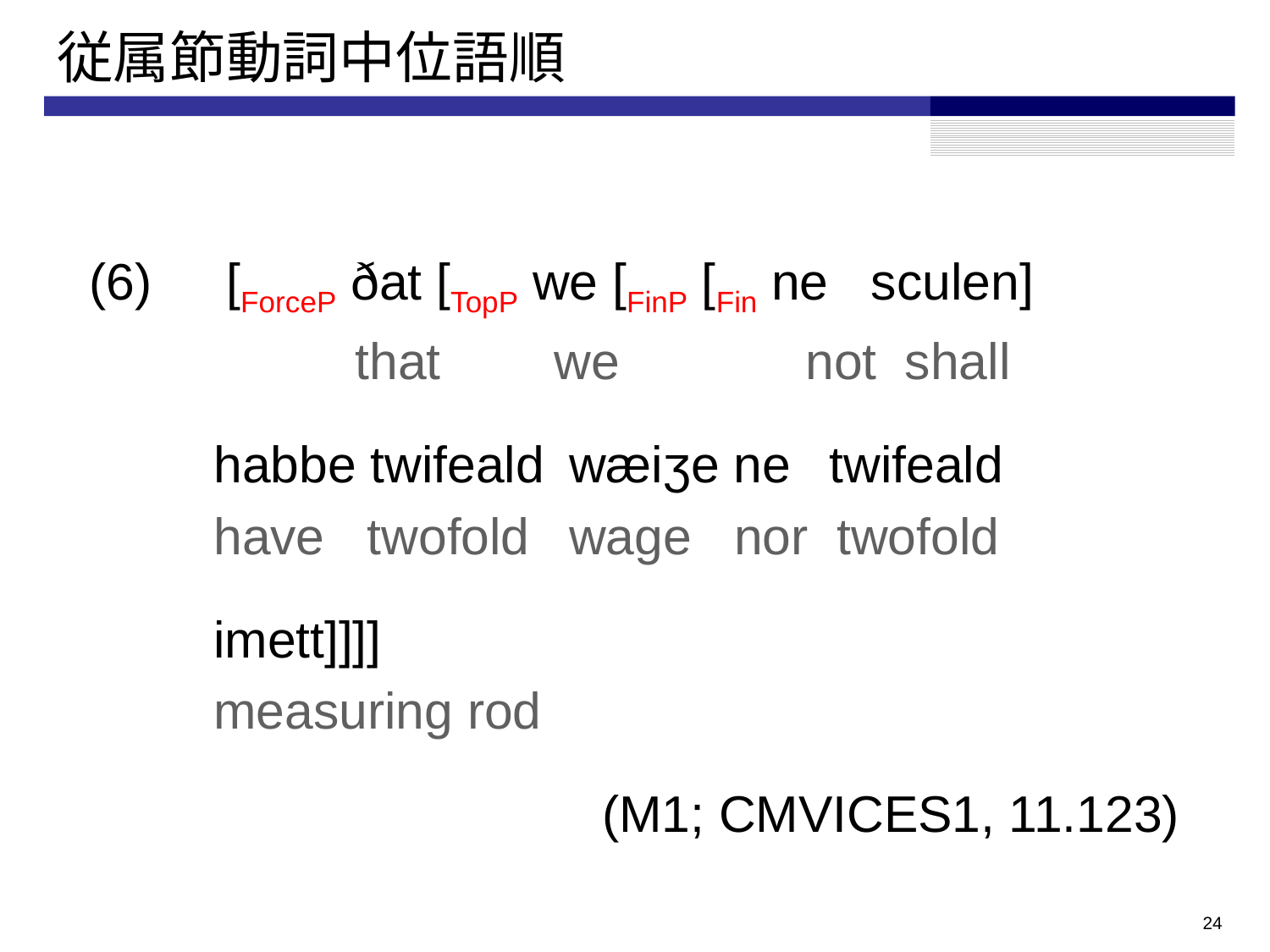

# 従属節動詞中位語順

(6)	 [ForceP ðat [TopP we [FinP [Fin ne   sculen]
	           that        we	        not  shall
	 habbe twifeald 	wæiʒe ne	 twifeald
	 have   twofold 	wage   nor  twofold
	 imett]]]]
	 measuring rod
(M1; CMVICES1, 11.123)

24